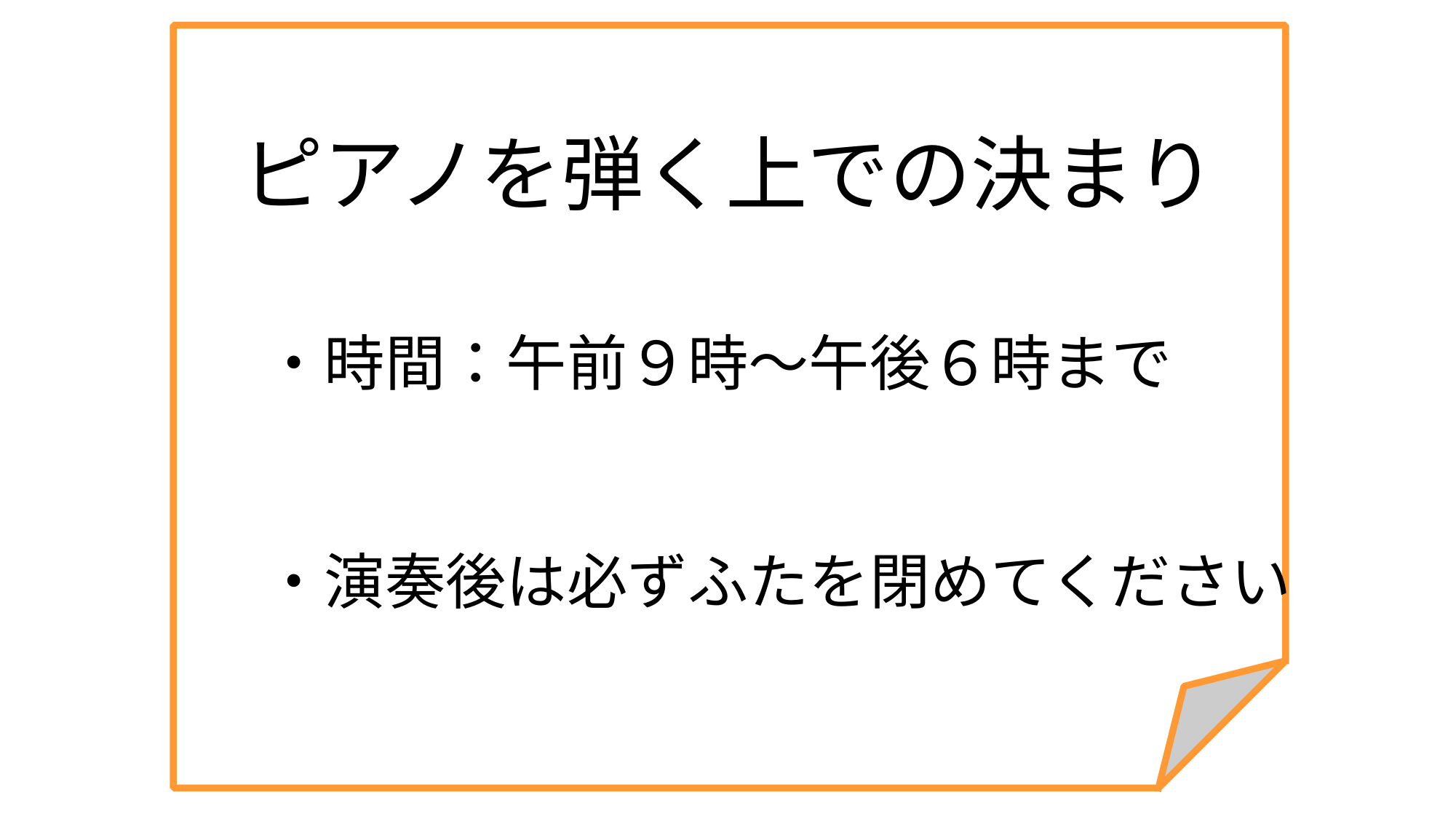

ピアノを弾く上での決まり
・時間：午前９時～午後６時まで

・演奏後は必ずふたを閉めてください